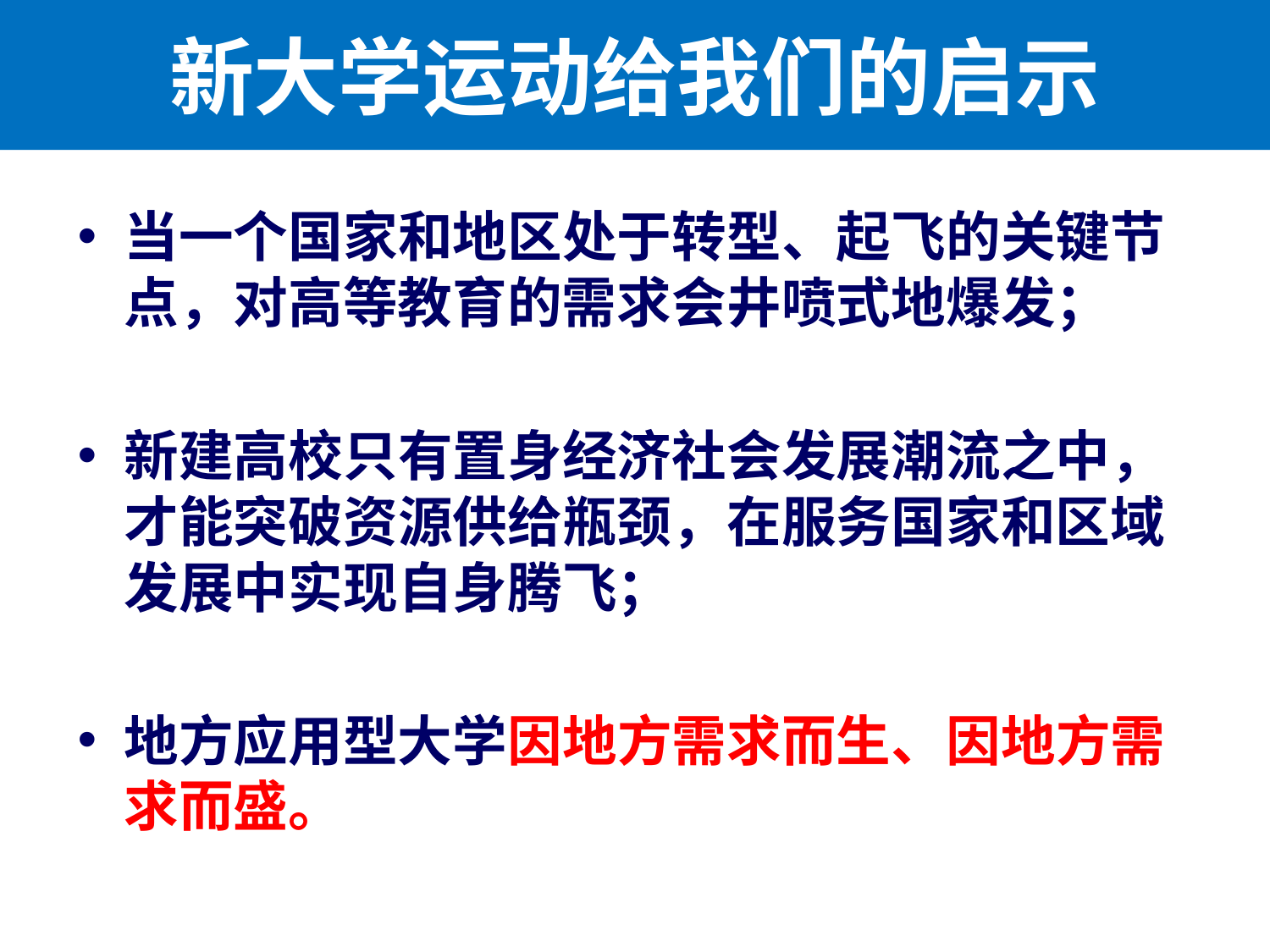

# 新大学运动给我们的启示
当一个国家和地区处于转型、起飞的关键节点，对高等教育的需求会井喷式地爆发；

新建高校只有置身经济社会发展潮流之中，才能突破资源供给瓶颈，在服务国家和区域发展中实现自身腾飞；

地方应用型大学因地方需求而生、因地方需求而盛。